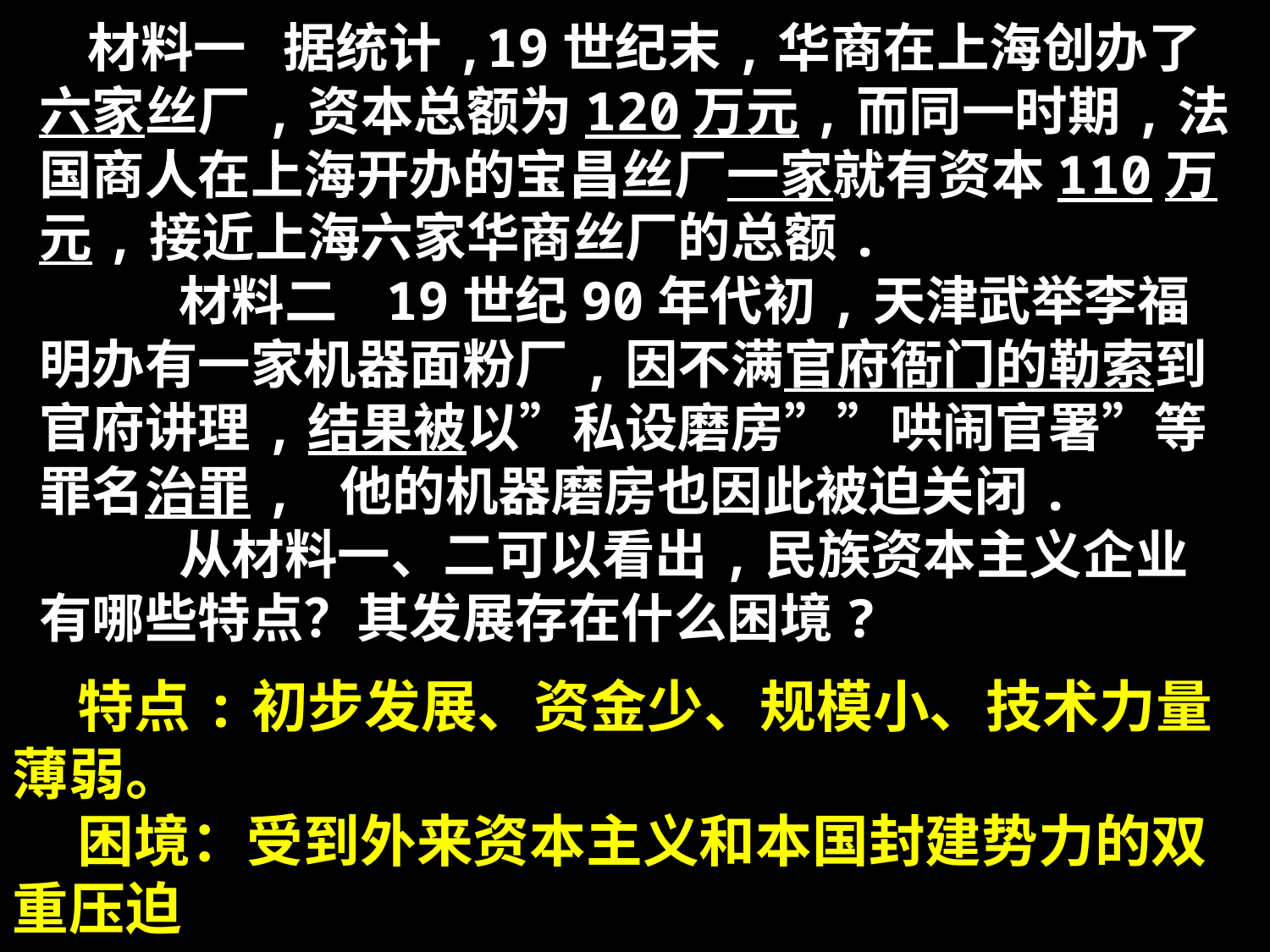

# 材料一   据统计,19世纪末,华商在上海创办了六家丝厂,资本总额为120万元,而同一时期,法国商人在上海开办的宝昌丝厂一家就有资本110万元,接近上海六家华商丝厂的总额. 材料二   19世纪90年代初,天津武举李福明办有一家机器面粉厂,因不满官府衙门的勒索到官府讲理,结果被以”私设磨房””哄闹官署”等罪名治罪, 他的机器磨房也因此被迫关闭. 从材料一、二可以看出,民族资本主义企业有哪些特点？其发展存在什么困境?
    特点:初步发展、资金少、规模小、技术力量薄弱。
    困境：受到外来资本主义和本国封建势力的双重压迫